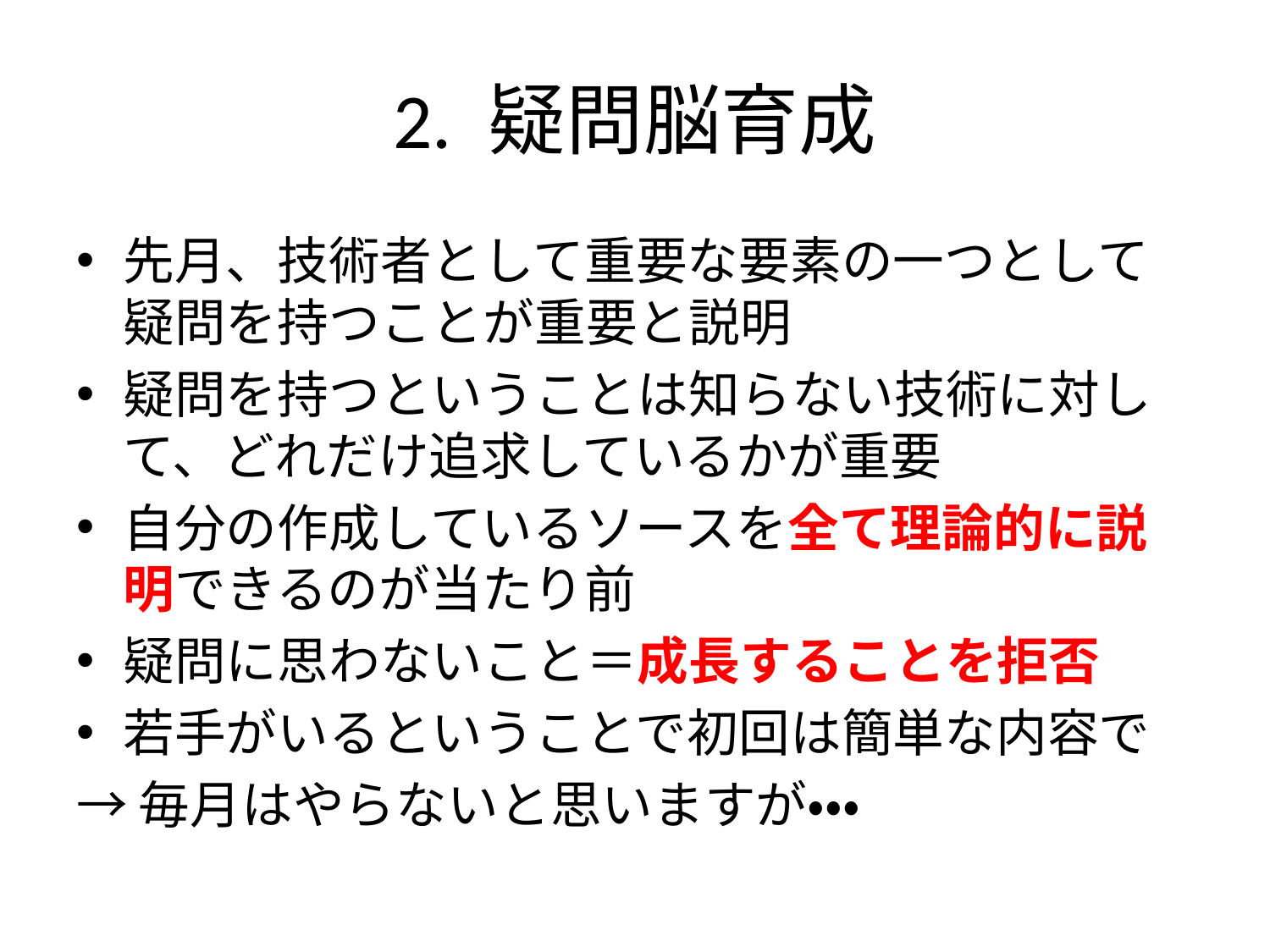

# 2. 疑問脳育成
先月、技術者として重要な要素の一つとして疑問を持つことが重要と説明
疑問を持つということは知らない技術に対して、どれだけ追求しているかが重要
自分の作成しているソースを全て理論的に説明できるのが当たり前
疑問に思わないこと＝成長することを拒否
若手がいるということで初回は簡単な内容で
→毎月はやらないと思いますが・・・